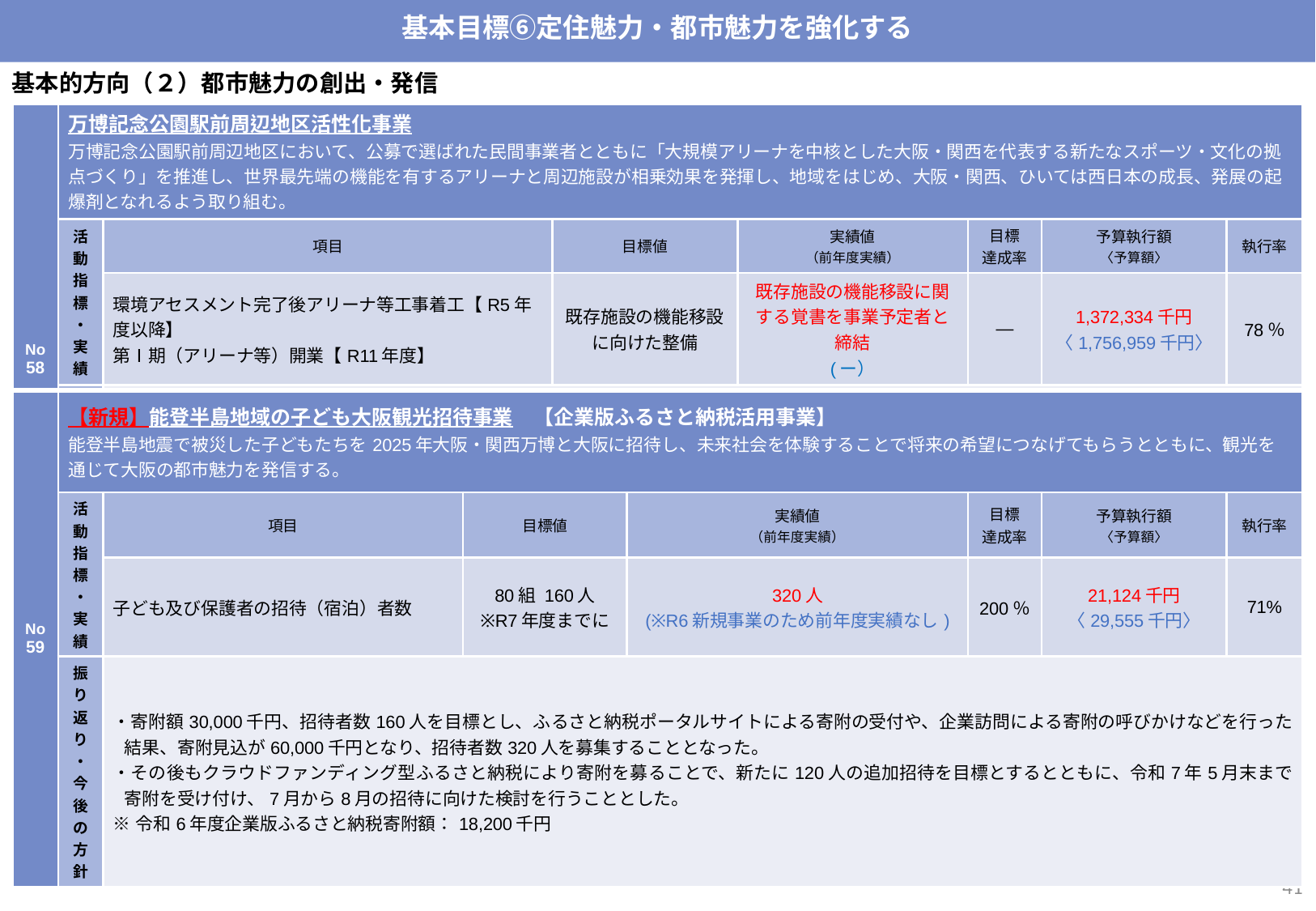

基本目標⑥定住魅力・都市魅力を強化する
基本的方向（２）都市魅力の創出・発信
| No 58 | 万博記念公園駅前周辺地区活性化事業 万博記念公園駅前周辺地区において、公募で選ばれた民間事業者とともに「大規模アリーナを中核とした大阪・関西を代表する新たなスポーツ・文化の拠点づくり」を推進し、世界最先端の機能を有するアリーナと周辺施設が相乗効果を発揮し、地域をはじめ、大阪・関西、ひいては西日本の成長、発展の起爆剤となれるよう取り組む。 |  |  |  |  |  |  |
| --- | --- | --- | --- | --- | --- | --- | --- |
|  | 活動指標・実績 | 項目 | 目標値 | 実績値 （前年度実績） | 目標 達成率 | 予算執行額 〈予算額〉 | 執行率 |
|  |  | 環境アセスメント完了後アリーナ等工事着工【R5年度以降】 第Ⅰ期（アリーナ等）開業【R11年度】 | 既存施設の機能移設 に向けた整備 | 既存施設の機能移設に関する覚書を事業予定者と締結 (ー） | ― | 1,372,334千円 〈1,756,959千円〉 | 78％ |
|  | 振り返り・今後の方針 | ・事業予定者と「万博記念公園駅前周辺地区に関する実施協定書」とともに、既存施設の機能移設に関する覚書を７月31日に締結。また、吹田市等関係機関と各種行政手続きを開始しているところ。 ・なお、アリーナ等工事着工は、令和5年度から令和8年度へ延期。 |  |  |  |  |  |
| No 59 | 【新規】能登半島地域の子ども大阪観光招待事業　【企業版ふるさと納税活用事業】 能登半島地震で被災した子どもたちを2025年大阪・関西万博と大阪に招待し、未来社会を体験することで将来の希望につなげてもらうとともに、観光を通じて大阪の都市魅力を発信する。 |  |  |  |  |  |  |
| --- | --- | --- | --- | --- | --- | --- | --- |
|  | 活動指標・実績 | 項目 | 目標値 | 実績値 （前年度実績） | 目標 達成率 | 予算執行額 〈予算額〉 | 執行率 |
|  |  | 子ども及び保護者の招待（宿泊）者数 | 80組 160人 ※R7年度までに | 320人 (※R6新規事業のため前年度実績なし) | 200％ | 21,124千円 〈29,555千円〉 | 71% |
|  | 振り返り・今後の方針 | ・寄附額30,000千円、招待者数160人を目標とし、ふるさと納税ポータルサイトによる寄附の受付や、企業訪問による寄附の呼びかけなどを行った結果、寄附見込が60,000千円となり、招待者数320人を募集することとなった。 ・その後もクラウドファンディング型ふるさと納税により寄附を募ることで、新たに120人の追加招待を目標とするとともに、令和7年5月末まで寄附を受け付け、7月から8月の招待に向けた検討を行うこととした。 ※令和6年度企業版ふるさと納税寄附額：18,200千円 |  |  |  |  |  |
41